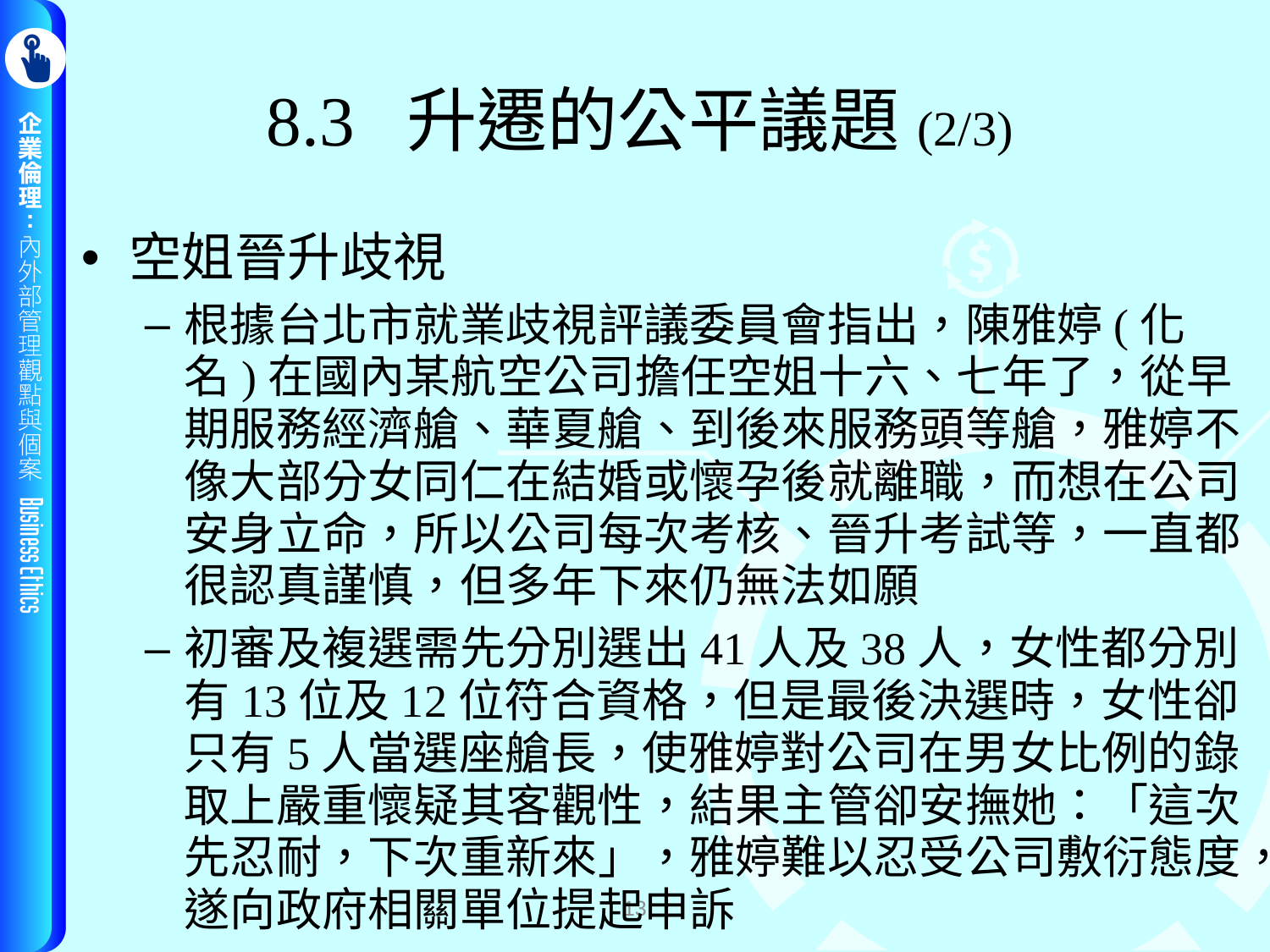

# 8.3  升遷的公平議題(2/3)
空姐晉升歧視
根據台北市就業歧視評議委員會指出，陳雅婷(化名)在國內某航空公司擔任空姐十六、七年了，從早期服務經濟艙、華夏艙、到後來服務頭等艙，雅婷不像大部分女同仁在結婚或懷孕後就離職，而想在公司安身立命，所以公司每次考核、晉升考試等，一直都很認真謹慎，但多年下來仍無法如願
初審及複選需先分別選出41人及38人，女性都分別有13位及12位符合資格，但是最後決選時，女性卻只有5人當選座艙長，使雅婷對公司在男女比例的錄取上嚴重懷疑其客觀性，結果主管卻安撫她：「這次先忍耐，下次重新來」，雅婷難以忍受公司敷衍態度，遂向政府相關單位提起申訴
13